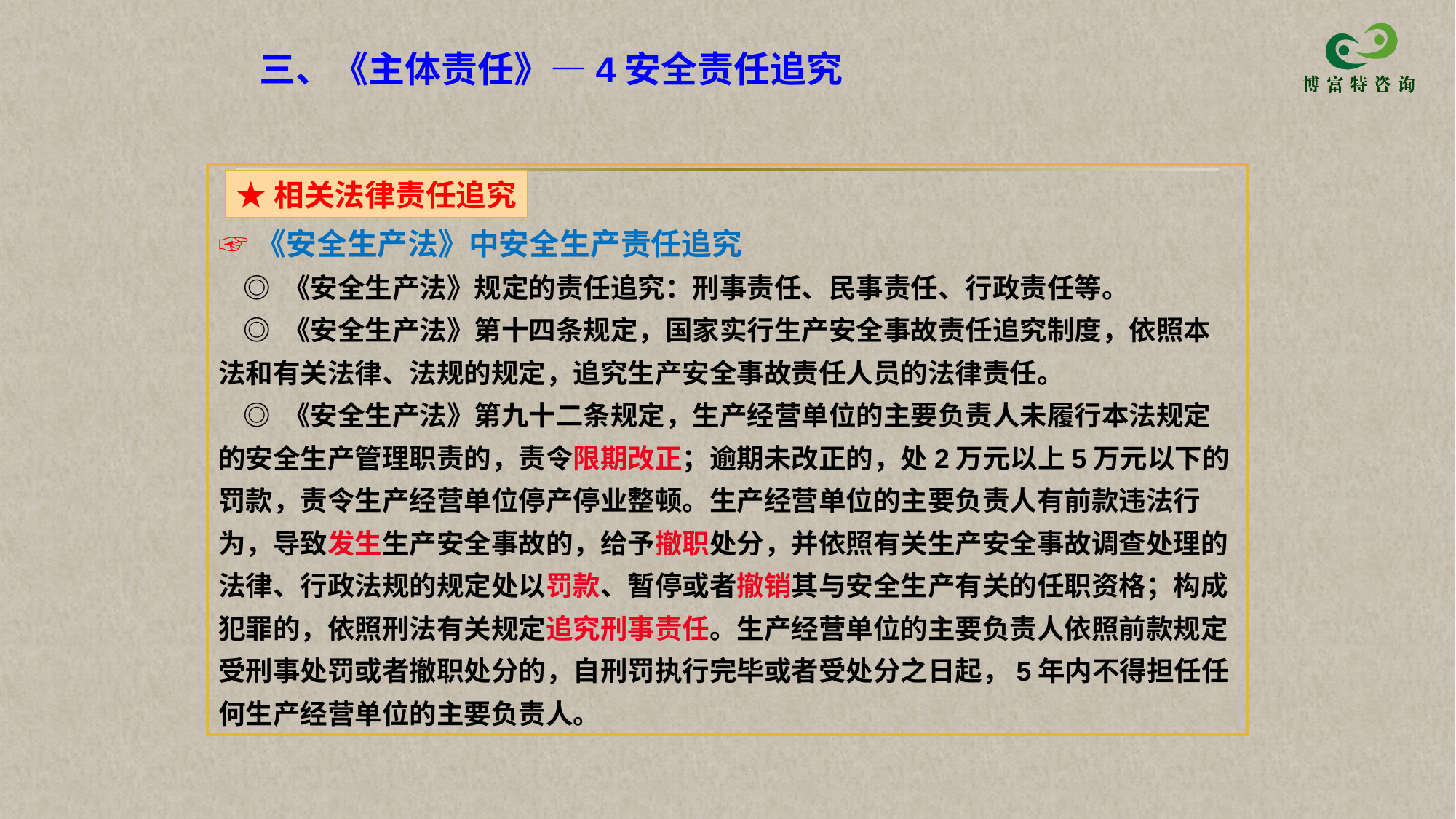

三、《主体责任》—4安全责任追究

☞《安全生产法》中安全生产责任追究
    ◎ 《安全生产法》规定的责任追究：刑事责任、民事责任、行政责任等。
    ◎ 《安全生产法》第十四条规定，国家实行生产安全事故责任追究制度，依照本法和有关法律、法规的规定，追究生产安全事故责任人员的法律责任。
    ◎ 《安全生产法》第九十二条规定，生产经营单位的主要负责人未履行本法规定的安全生产管理职责的，责令限期改正；逾期未改正的，处2万元以上5万元以下的罚款，责令生产经营单位停产停业整顿。生产经营单位的主要负责人有前款违法行为，导致发生生产安全事故的，给予撤职处分，并依照有关生产安全事故调查处理的法律、行政法规的规定处以罚款、暂停或者撤销其与安全生产有关的任职资格；构成犯罪的，依照刑法有关规定追究刑事责任。生产经营单位的主要负责人依照前款规定受刑事处罚或者撤职处分的，自刑罚执行完毕或者受处分之日起，5年内不得担任任何生产经营单位的主要负责人。

★相关法律责任追究